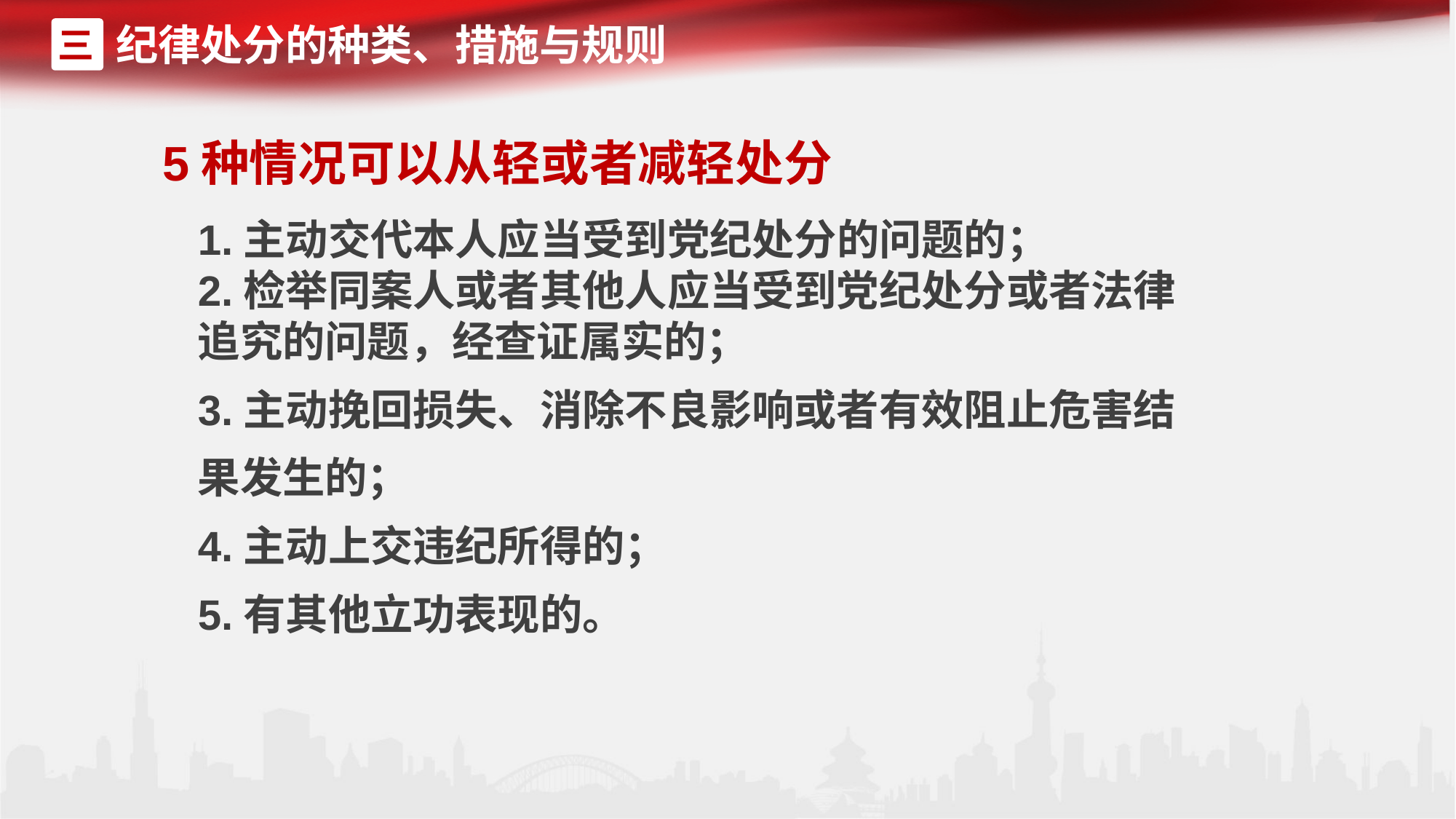

纪律处分的种类、措施与规则
三

5种情况可以从轻或者减轻处分
1.主动交代本人应当受到党纪处分的问题的； 2.检举同案人或者其他人应当受到党纪处分或者法律追究的问题，经查证属实的； 3.主动挽回损失、消除不良影响或者有效阻止危害结果发生的；
4.主动上交违纪所得的；
5.有其他立功表现的。